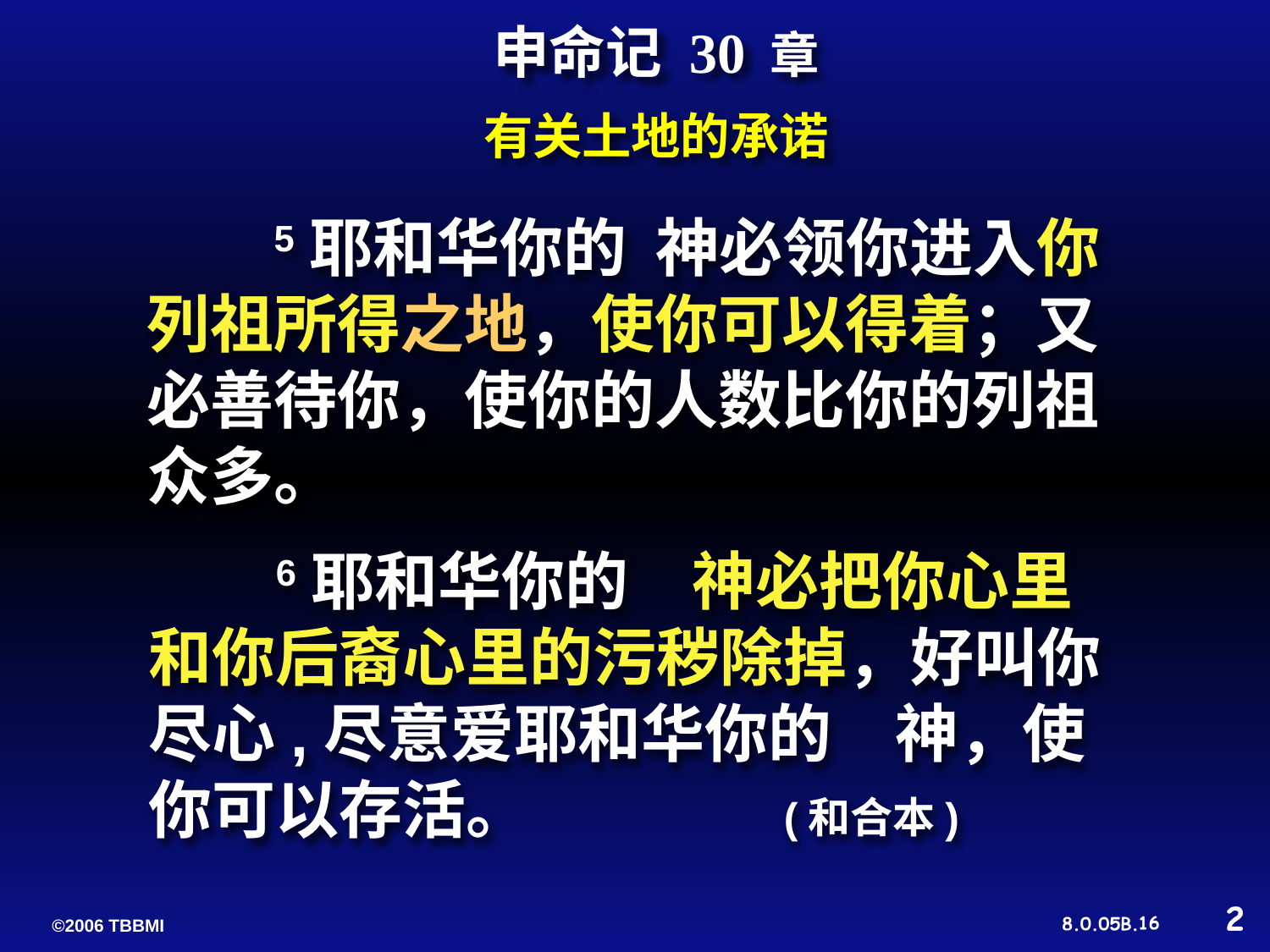

申命记 30 章
有关土地的承诺

	5耶和华你的  神必领你进入你列祖所得之地，使你可以得着；又必善待你，使你的人数比你的列祖众多。
	6耶和华你的　神必把你心里和你后裔心里的污秽除掉，好叫你尽心,尽意爱耶和华你的　神，使你可以存活。  	    	(和合本)
2

16